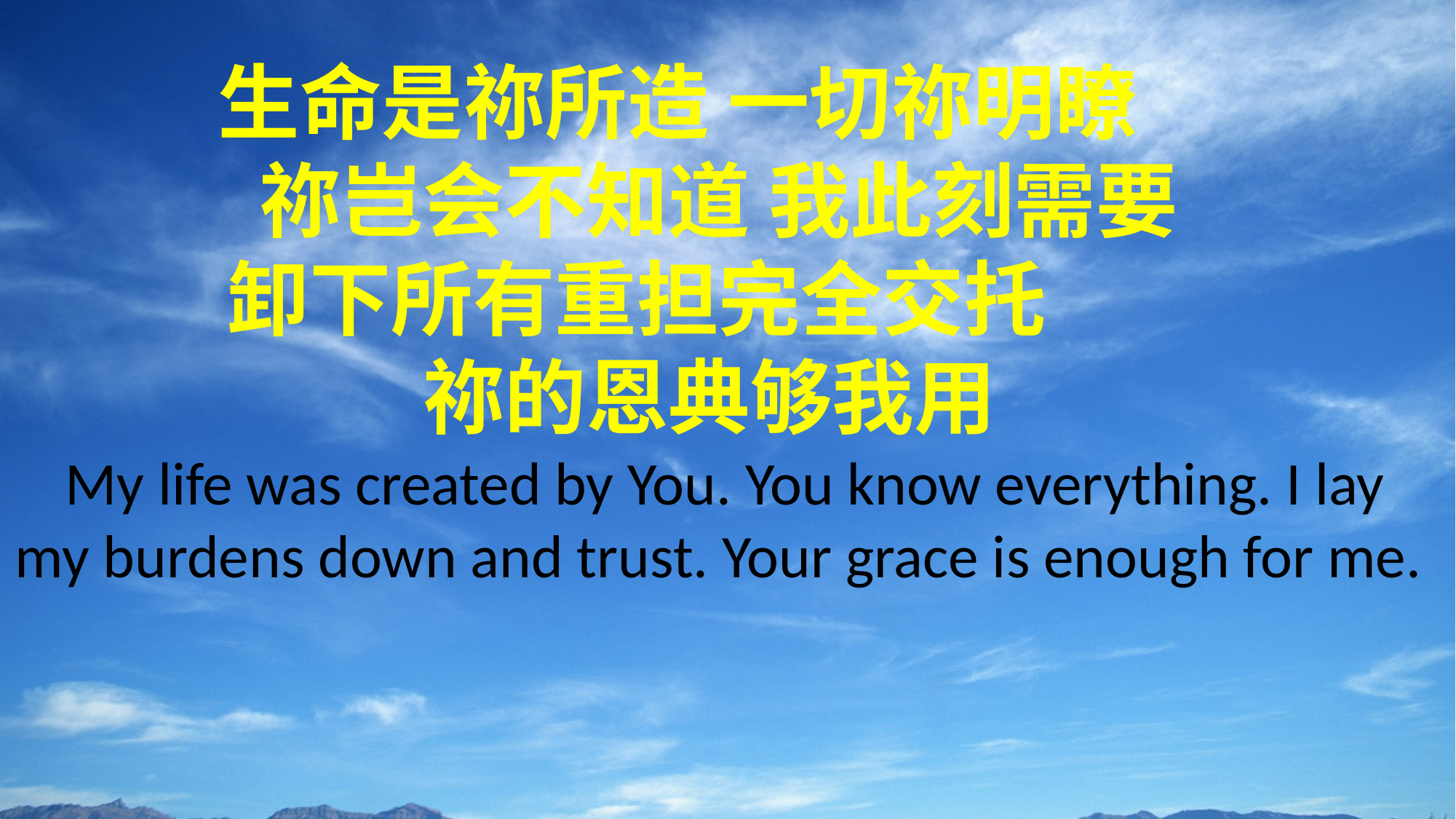

生命是祢所造 一切祢明瞭
祢岂会不知道 我此刻需要
卸下所有重担完全交托
祢的恩典够我用
 My life was created by You. You know everything. I lay my burdens down and trust. Your grace is enough for me.